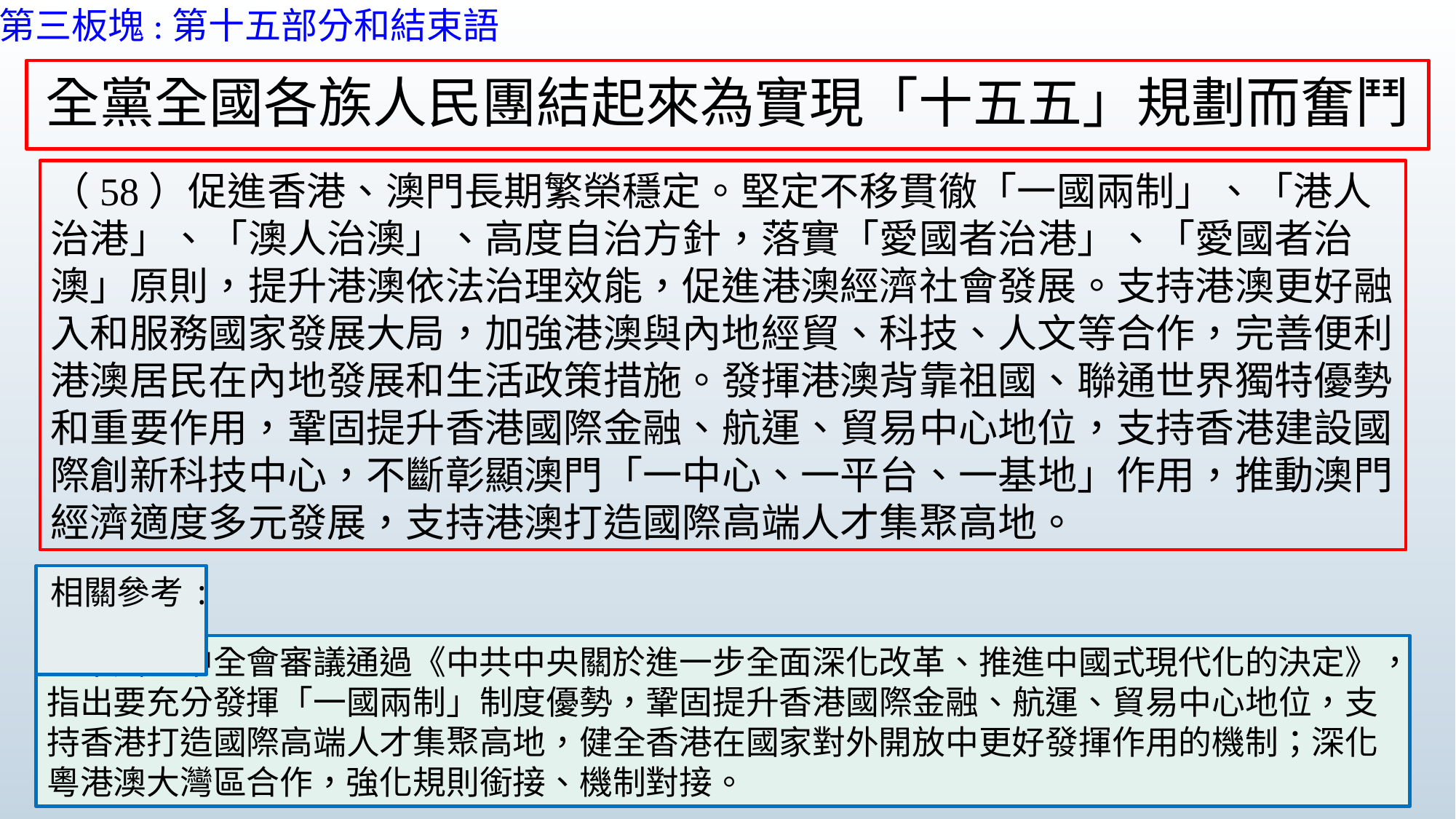

第三板塊:第十五部分和結束語
# 全黨全國各族人民團結起來為實現「十五五」規劃而奮鬥
（58）促進香港、澳門長期繁榮穩定。堅定不移貫徹「一國兩制」、「港人治港」、「澳人治澳」、高度自治方針，落實「愛國者治港」、「愛國者治澳」原則，提升港澳依法治理效能，促進港澳經濟社會發展。支持港澳更好融入和服務國家發展大局，加強港澳與內地經貿、科技、人文等合作，完善便利港澳居民在內地發展和生活政策措施。發揮港澳背靠祖國、聯通世界獨特優勢和重要作用，鞏固提升香港國際金融、航運、貿易中心地位，支持香港建設國際創新科技中心，不斷彰顯澳門「一中心、一平台、一基地」作用，推動澳門經濟適度多元發展，支持港澳打造國際高端人才集聚高地。
相關參考:
二十屆三中全會審議通過《中共中央關於進一步全面深化改革、推進中國式現代化的決定》，指出要充分發揮「一國兩制」制度優勢，鞏固提升香港國際金融、航運、貿易中心地位，支持香港打造國際高端人才集聚高地，健全香港在國家對外開放中更好發揮作用的機制；深化粵港澳大灣區合作，強化規則銜接、機制對接。
33